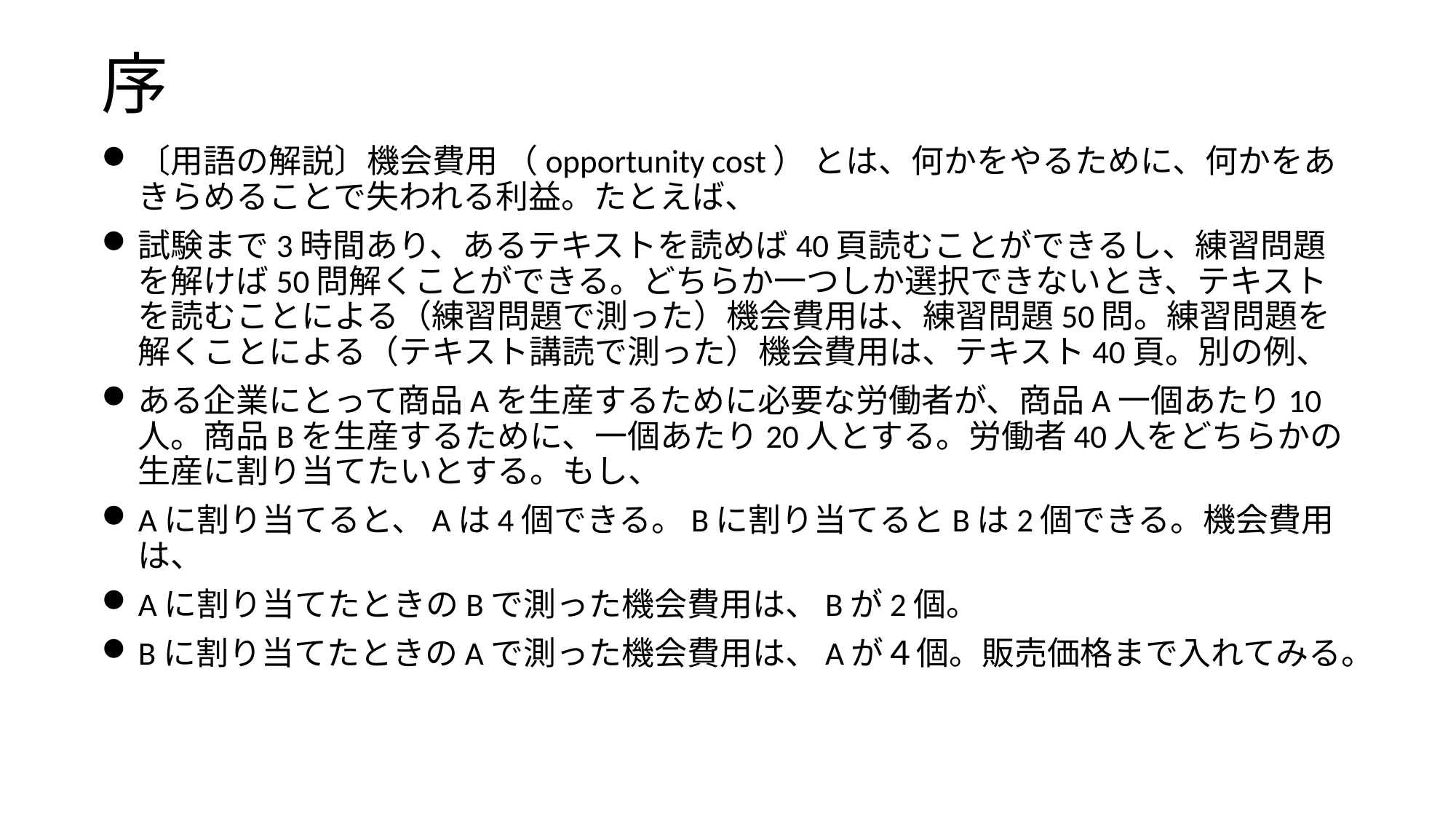

# 序
〔用語の解説〕機会費用 （opportunity cost） とは、何かをやるために、何かをあきらめることで失われる利益。たとえば、
試験まで3時間あり、あるテキストを読めば40頁読むことができるし、練習問題を解けば50問解くことができる。どちらか一つしか選択できないとき、テキストを読むことによる（練習問題で測った）機会費用は、練習問題50問。練習問題を解くことによる（テキスト講読で測った）機会費用は、テキスト40頁。別の例、
ある企業にとって商品Aを生産するために必要な労働者が、商品A一個あたり10人。商品Bを生産するために、一個あたり20人とする。労働者40人をどちらかの生産に割り当てたいとする。もし、
Aに割り当てると、Aは4個できる。Bに割り当てるとBは2個できる。機会費用は、
Aに割り当てたときのBで測った機会費用は、Bが2個。
Bに割り当てたときのAで測った機会費用は、Aが４個。販売価格まで入れてみる。